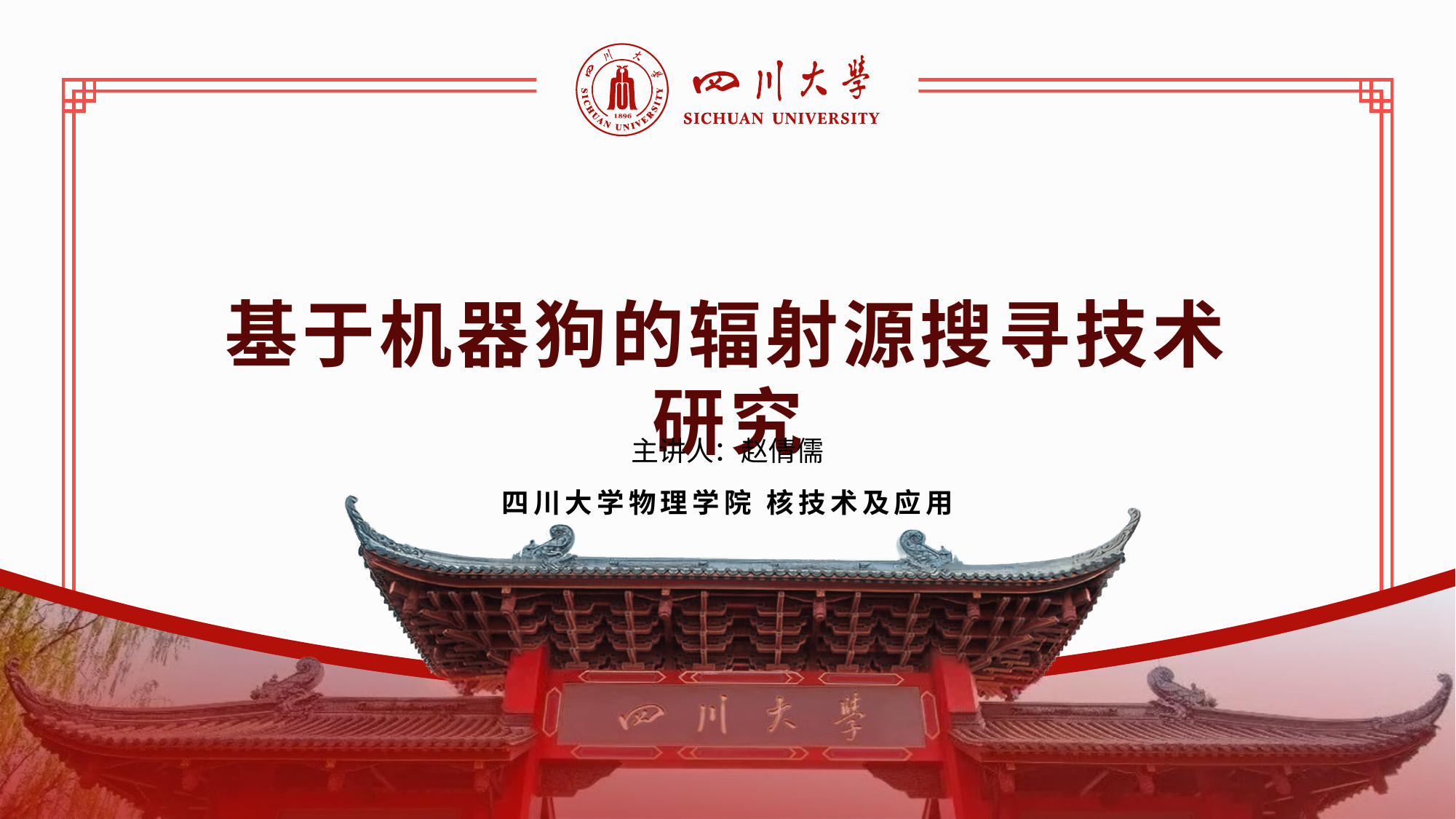

基于机器狗的辐射源搜寻技术研究
主讲人：赵倩儒

四川大学物理学院 核技术及应用